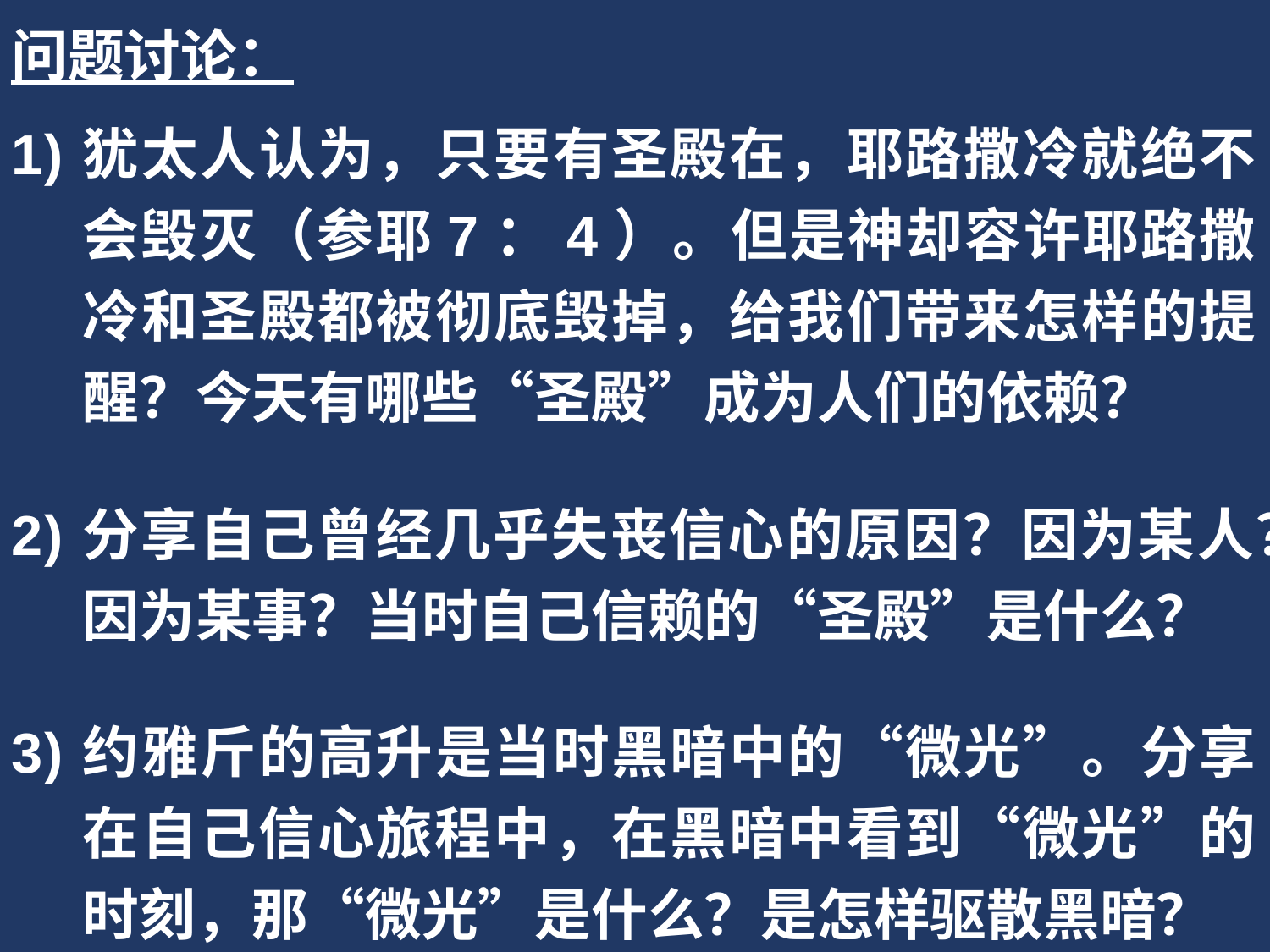

问题讨论：
犹太人认为，只要有圣殿在，耶路撒冷就绝不会毁灭（参耶7：4）。但是神却容许耶路撒冷和圣殿都被彻底毁掉，给我们带来怎样的提醒？今天有哪些“圣殿”成为人们的依赖？

分享自己曾经几乎失丧信心的原因？因为某人？因为某事？当时自己信赖的“圣殿”是什么？

约雅斤的高升是当时黑暗中的“微光”。分享在自己信心旅程中，在黑暗中看到“微光”的时刻，那“微光”是什么？是怎样驱散黑暗？